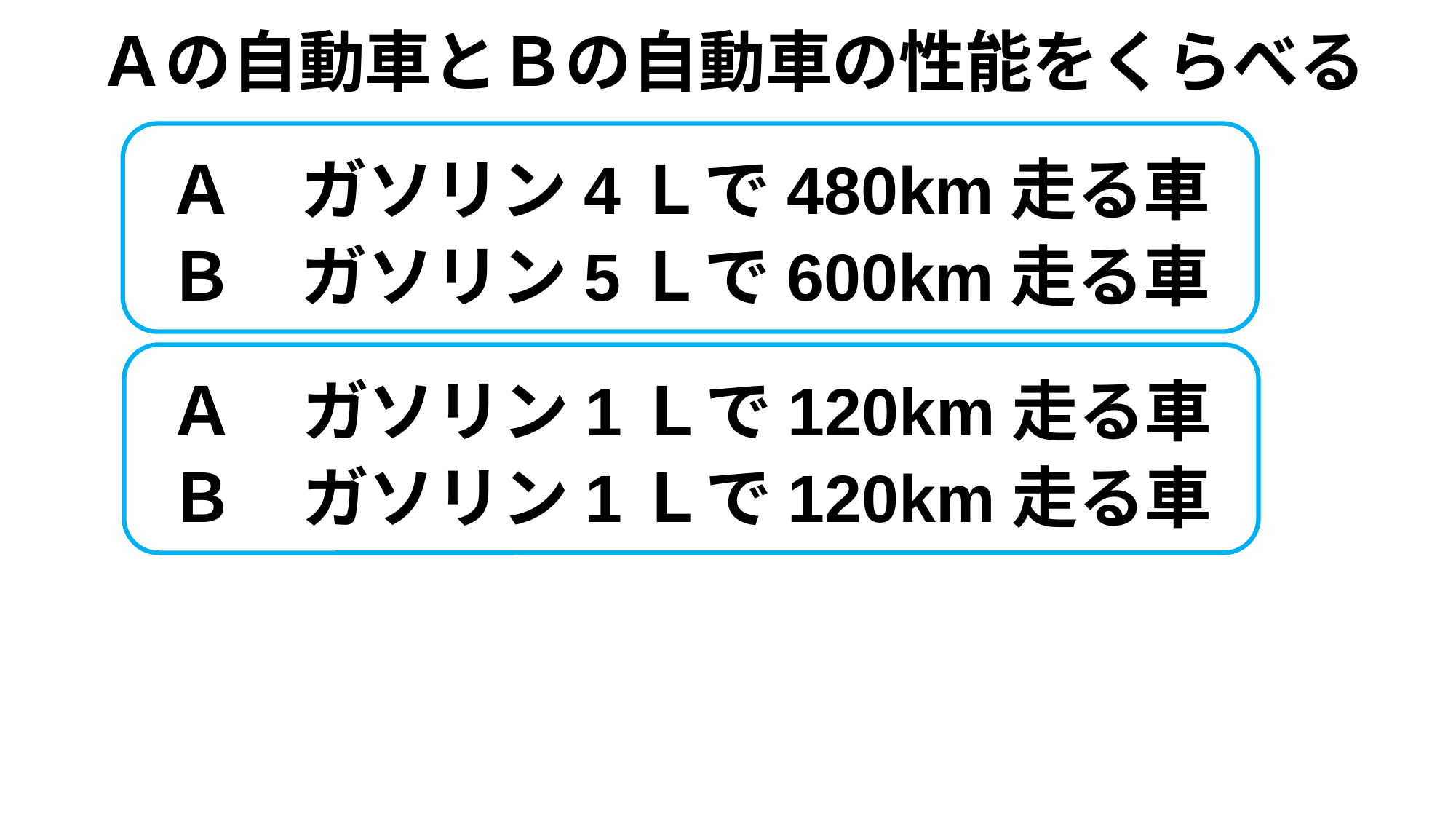

Ａの自動車とＢの自動車の性能をくらべる

Ａ　ガソリン4Ｌで480km走る車
Ｂ　ガソリン5Ｌで600km走る車

Ａ　ガソリン1Ｌで120km走る車
Ｂ　ガソリン1Ｌで120km走る車